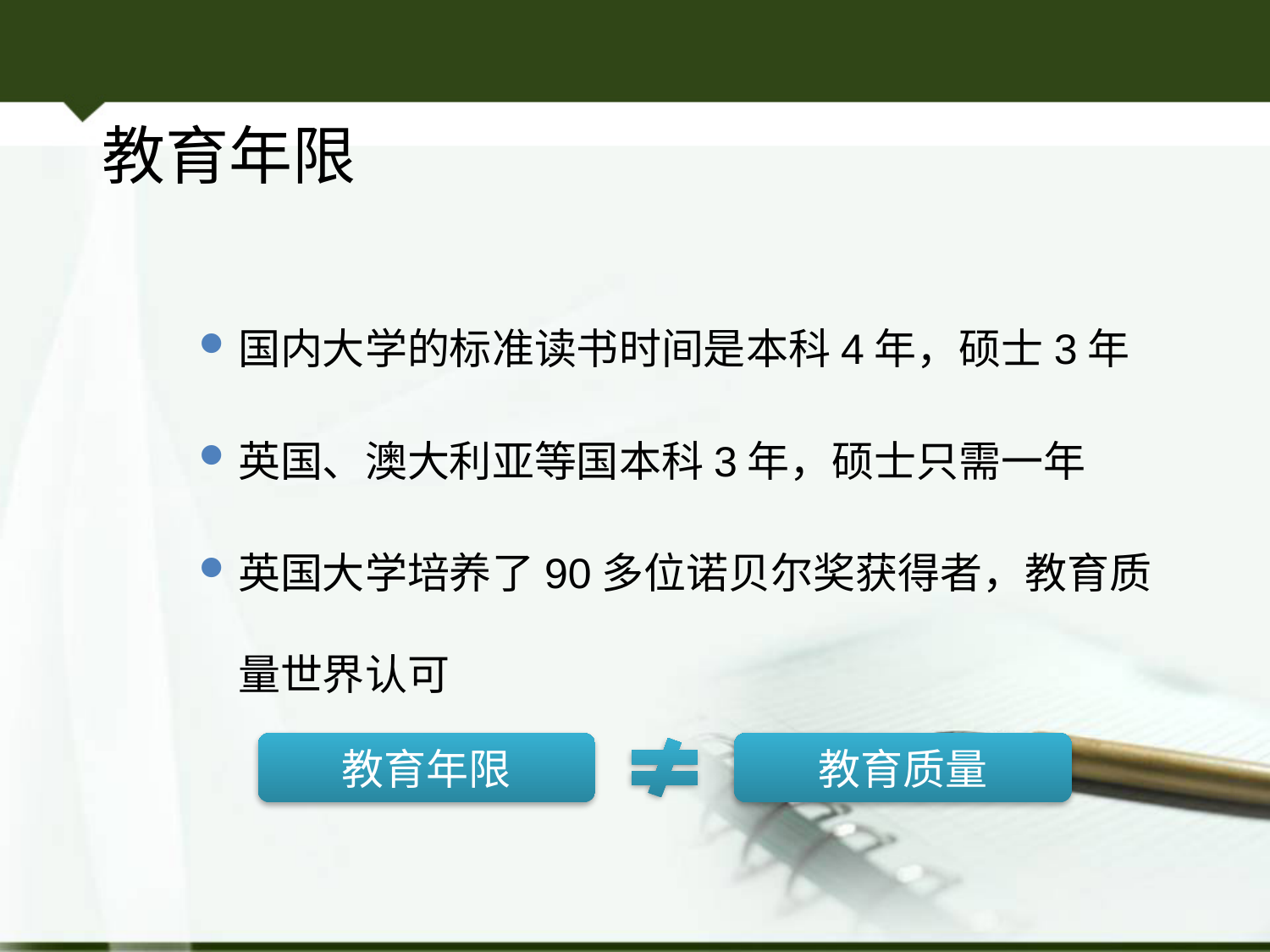

教育年限
国内大学的标准读书时间是本科4年，硕士3年
英国、澳大利亚等国本科3年，硕士只需一年
英国大学培养了90多位诺贝尔奖获得者，教育质量世界认可
教育年限
教育质量